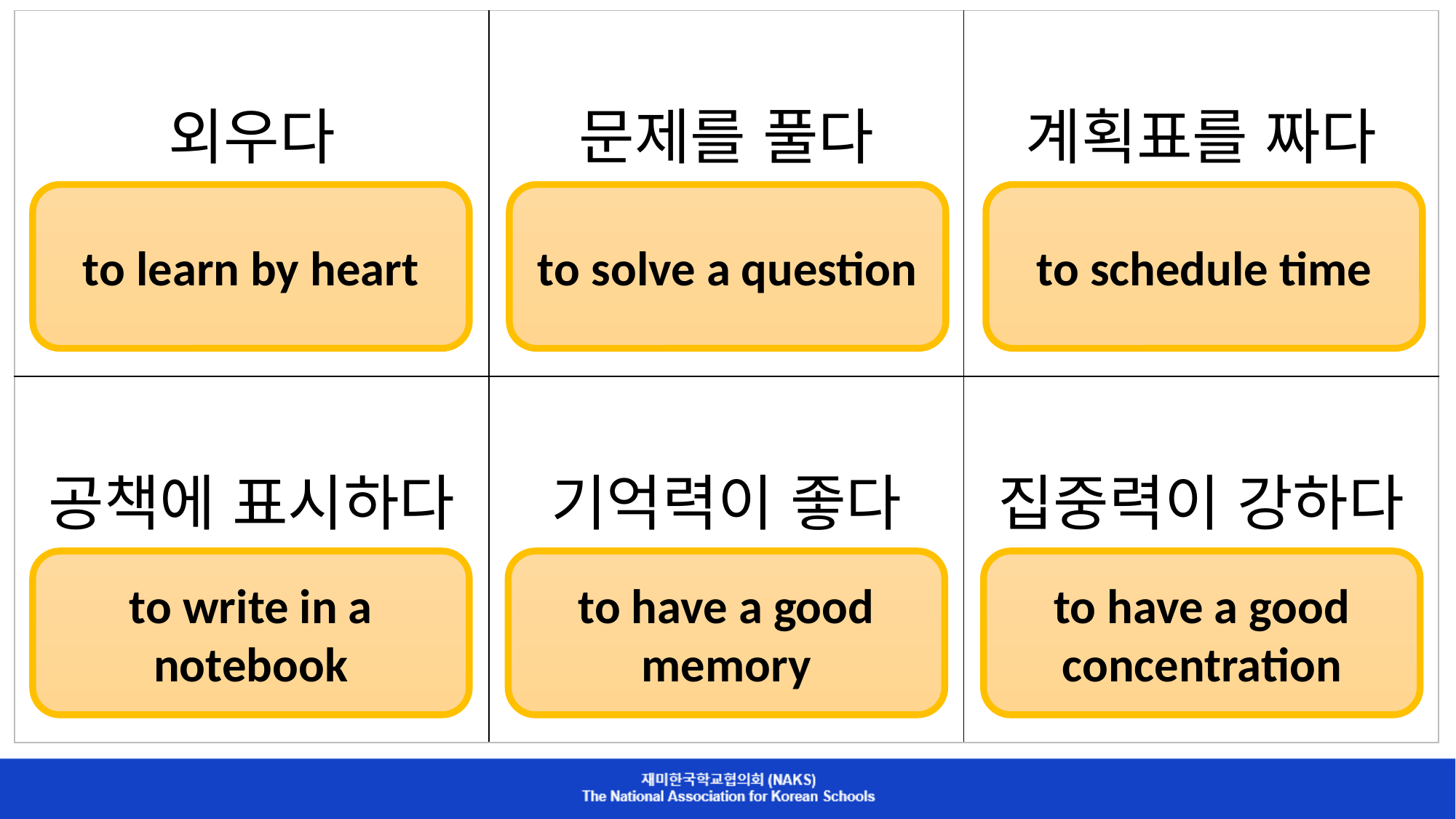

| 외우다 | 문제를 풀다 | 계획표를 짜다 |
| --- | --- | --- |
| 공책에 표시하다 | 기억력이 좋다 | 집중력이 강하다 |
to learn by heart
to solve a question
to schedule time
to write in a notebook
to have a good memory
to have a good concentration